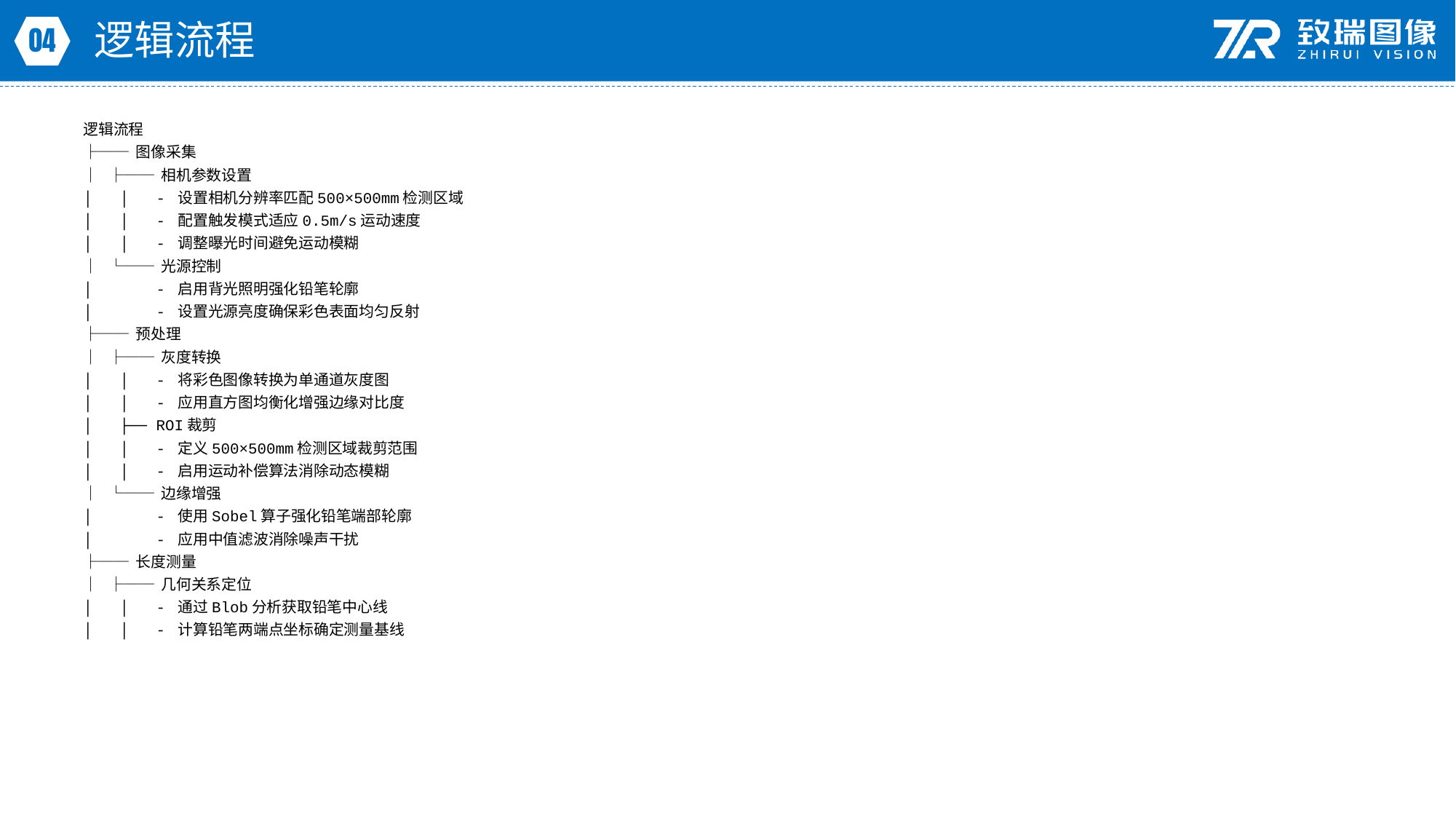

逻辑流程
04

逻辑流程
├── 图像采集
│   ├── 相机参数设置
│   │   - 设置相机分辨率匹配500×500mm检测区域
│   │   - 配置触发模式适应0.5m/s运动速度
│   │   - 调整曝光时间避免运动模糊
│   └── 光源控制
│       - 启用背光照明强化铅笔轮廓
│       - 设置光源亮度确保彩色表面均匀反射
├── 预处理
│   ├── 灰度转换
│   │   - 将彩色图像转换为单通道灰度图
│   │   - 应用直方图均衡化增强边缘对比度
│   ├── ROI裁剪
│   │   - 定义500×500mm检测区域裁剪范围
│   │   - 启用运动补偿算法消除动态模糊
│   └── 边缘增强
│       - 使用Sobel算子强化铅笔端部轮廓
│       - 应用中值滤波消除噪声干扰
├── 长度测量
│   ├── 几何关系定位
│   │   - 通过Blob分析获取铅笔中心线
│   │   - 计算铅笔两端点坐标确定测量基线